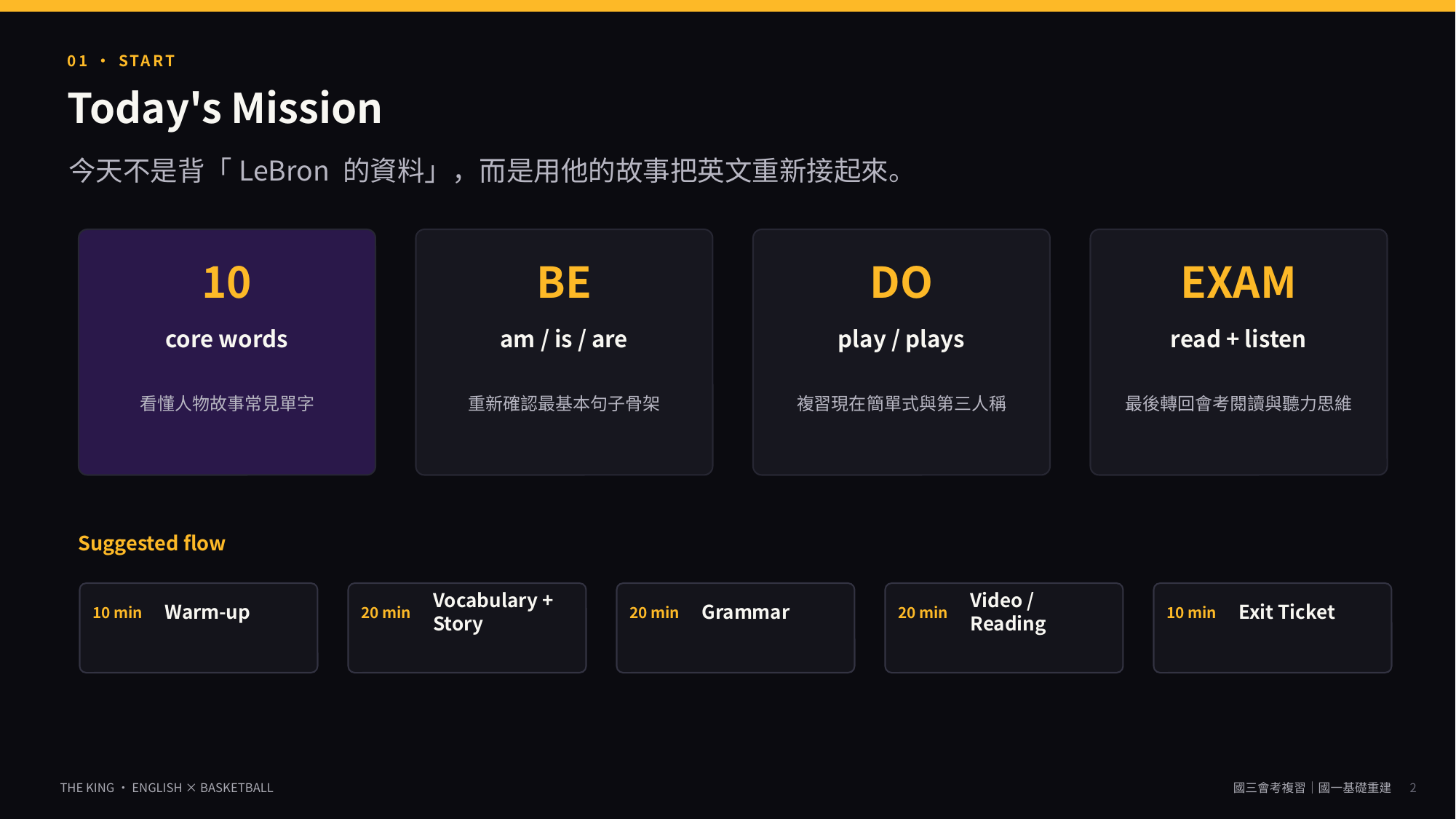

01 · START
Today's Mission
今天不是背「LeBron 的資料」，而是用他的故事把英文重新接起來。

10
BE
DO
EXAM
core words
am / is / are
play / plays
read + listen
看懂人物故事常見單字
重新確認最基本句子骨架
複習現在簡單式與第三人稱
最後轉回會考閱讀與聽力思維
Suggested flow

Warm-up
Vocabulary + Story
Grammar
Video / Reading
Exit Ticket
10 min
20 min
20 min
20 min
10 min
2